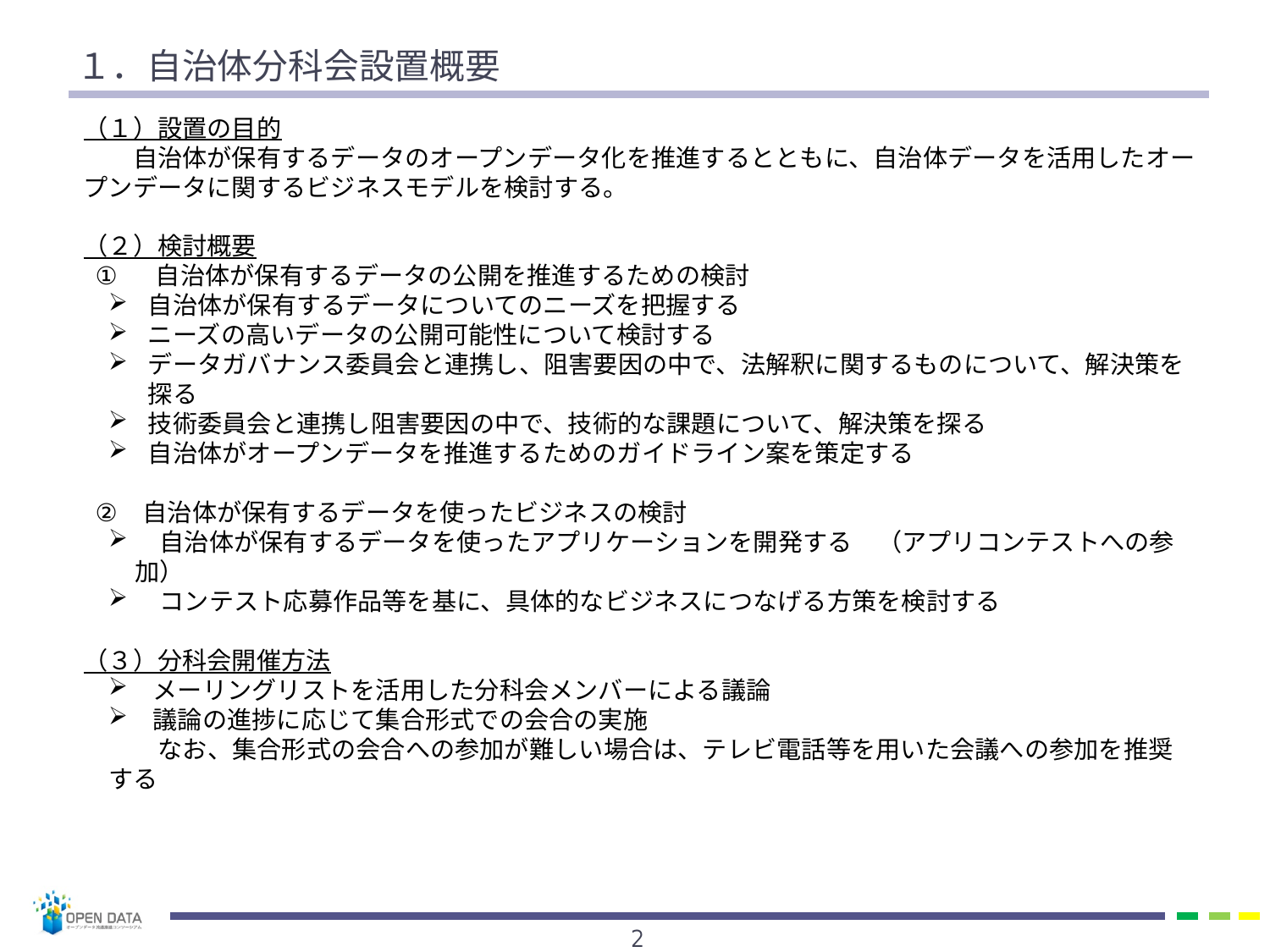

# １．自治体分科会設置概要
（１）設置の目的
　　自治体が保有するデータのオープンデータ化を推進するとともに、自治体データを活用したオープンデータに関するビジネスモデルを検討する。

（２）検討概要
　自治体が保有するデータの公開を推進するための検討
自治体が保有するデータについてのニーズを把握する
ニーズの高いデータの公開可能性について検討する
データガバナンス委員会と連携し、阻害要因の中で、法解釈に関するものについて、解決策を探る
技術委員会と連携し阻害要因の中で、技術的な課題について、解決策を探る
自治体がオープンデータを推進するためのガイドライン案を策定する

自治体が保有するデータを使ったビジネスの検討
　自治体が保有するデータを使ったアプリケーションを開発する　（アプリコンテストへの参加）
　コンテスト応募作品等を基に、具体的なビジネスにつなげる方策を検討する

（３）分科会開催方法
　メーリングリストを活用した分科会メンバーによる議論
　議論の進捗に応じて集合形式での会合の実施
　　なお、集合形式の会合への参加が難しい場合は、テレビ電話等を用いた会議への参加を推奨する

2